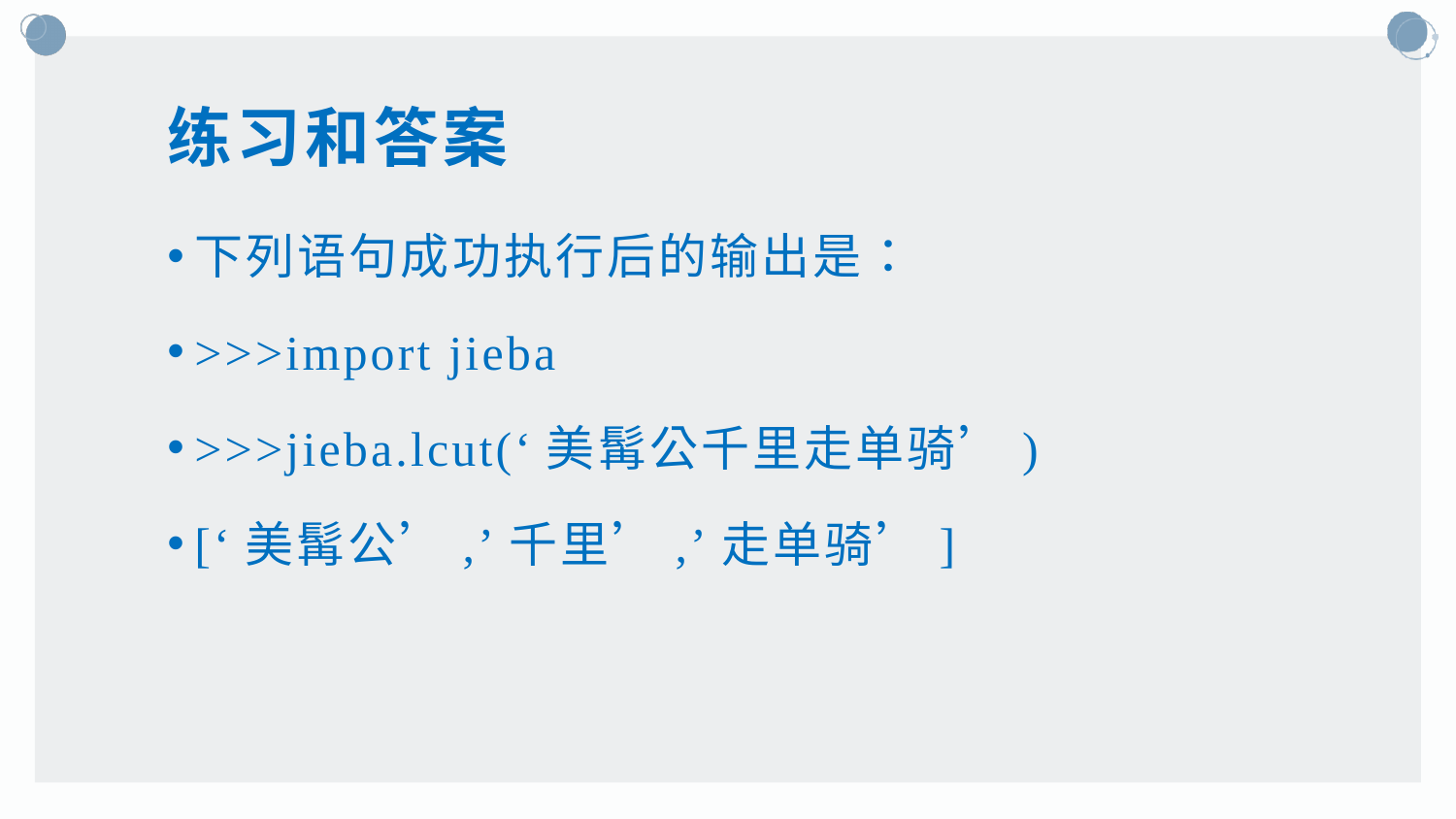

# 练习和答案
下列语句成功执行后的输出是：
>>>import jieba
>>>jieba.lcut(‘美髯公千里走单骑’)
[‘美髯公’,’千里’,’走单骑’]